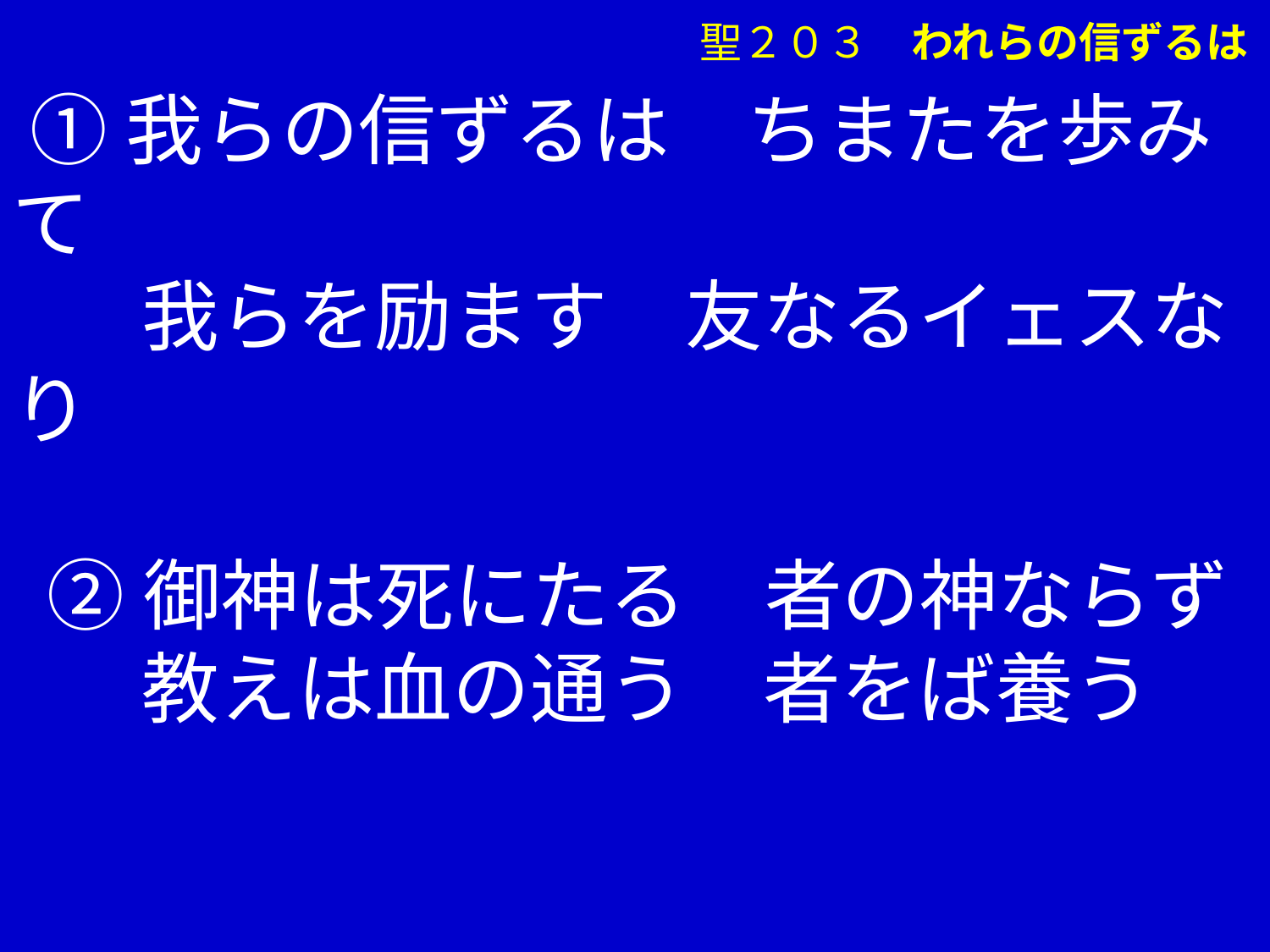

聖２０３　われらの信ずるは
 ➀我らの信ずるは　ちまたを歩みて
　   我らを励ます　友なるイェスなり

  ②御神は死にたる　者の神ならず
　   教えは血の通う　者をば養う